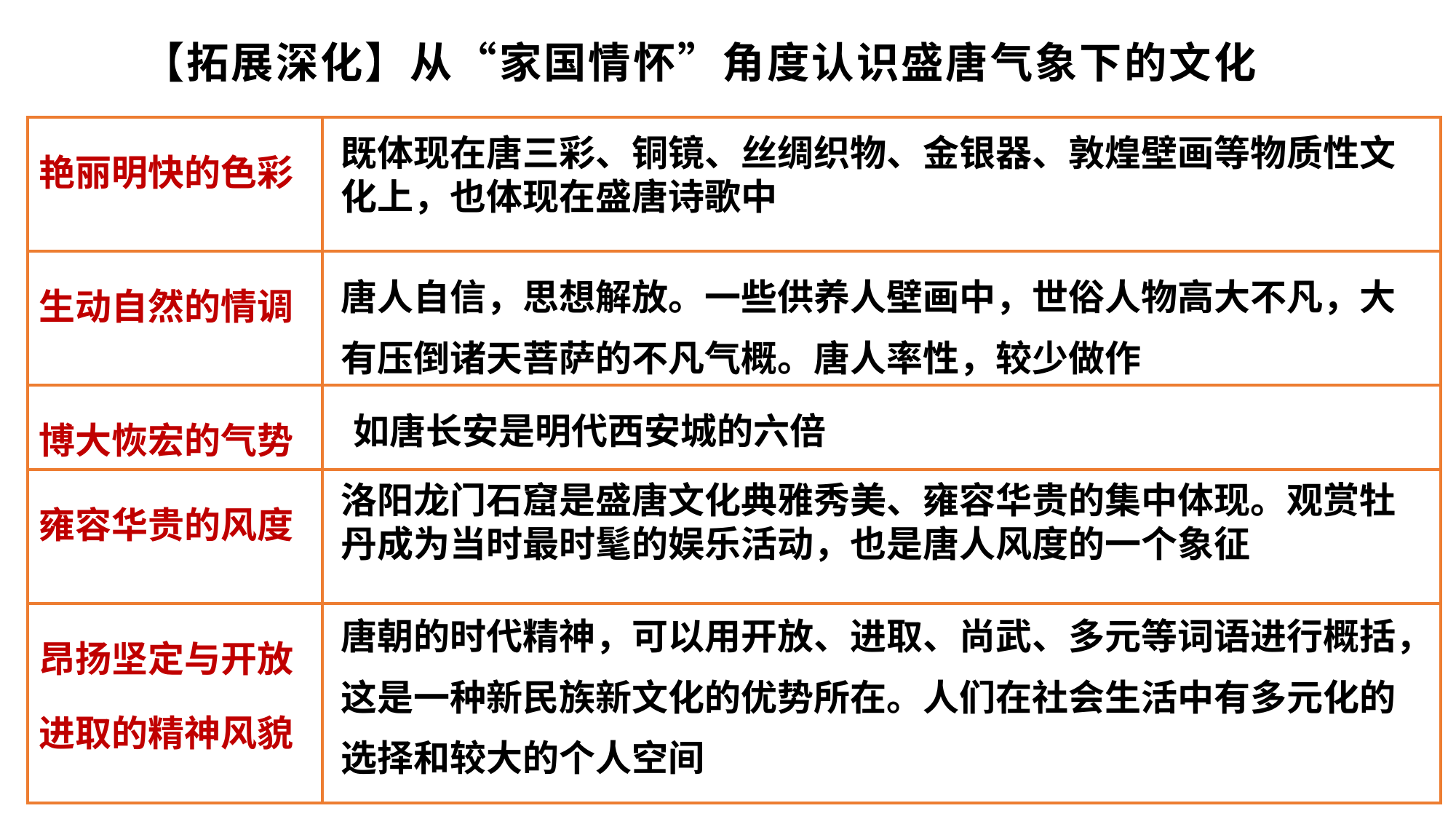

【拓展深化】从“家国情怀”角度认识盛唐气象下的文化特征
| 艳丽明快的色彩 |  |
| --- | --- |
| 生动自然的情调 |  |
| 博大恢宏的气势 |  |
| 雍容华贵的风度 |  |
| 昂扬坚定与开放进取的精神风貌 |  |
既体现在唐三彩、铜镜、丝绸织物、金银器、敦煌壁画等物质性文化上，也体现在盛唐诗歌中
唐人自信，思想解放。一些供养人壁画中，世俗人物高大不凡，大有压倒诸天菩萨的不凡气概。唐人率性，较少做作
如唐长安是明代西安城的六倍
洛阳龙门石窟是盛唐文化典雅秀美、雍容华贵的集中体现。观赏牡丹成为当时最时髦的娱乐活动，也是唐人风度的一个象征
唐朝的时代精神，可以用开放、进取、尚武、多元等词语进行概括，这是一种新民族新文化的优势所在。人们在社会生活中有多元化的选择和较大的个人空间